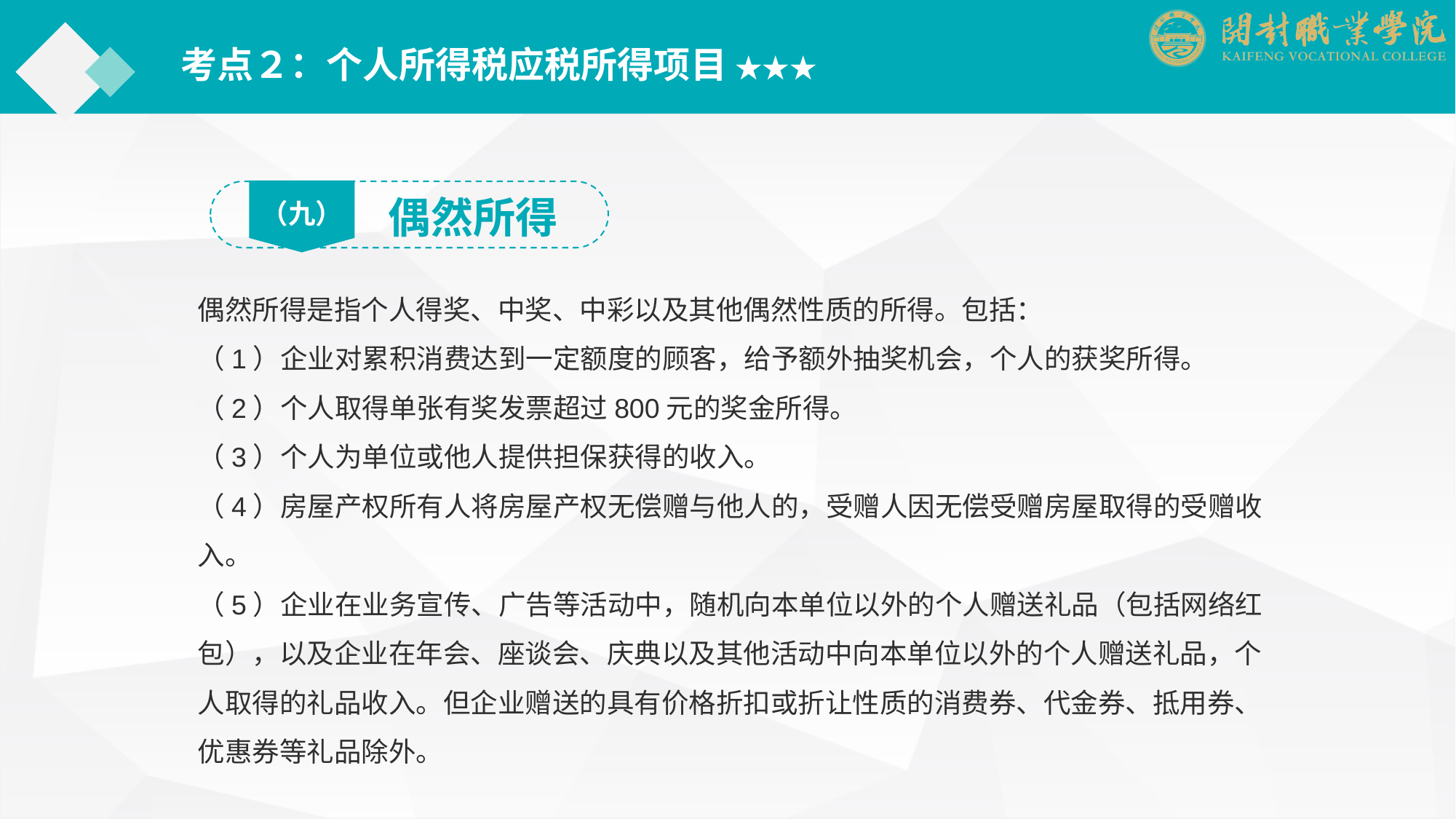

考点２：个人所得税应税所得项目 ★★★
（九）

偶然所得
偶然所得是指个人得奖、中奖、中彩以及其他偶然性质的所得。包括：
（1）企业对累积消费达到一定额度的顾客，给予额外抽奖机会，个人的获奖所得。
（2）个人取得单张有奖发票超过800元的奖金所得。
（3）个人为单位或他人提供担保获得的收入。
（4）房屋产权所有人将房屋产权无偿赠与他人的，受赠人因无偿受赠房屋取得的受赠收入。
（5）企业在业务宣传、广告等活动中，随机向本单位以外的个人赠送礼品（包括网络红包），以及企业在年会、座谈会、庆典以及其他活动中向本单位以外的个人赠送礼品，个人取得的礼品收入。但企业赠送的具有价格折扣或折让性质的消费券、代金券、抵用券、优惠券等礼品除外。